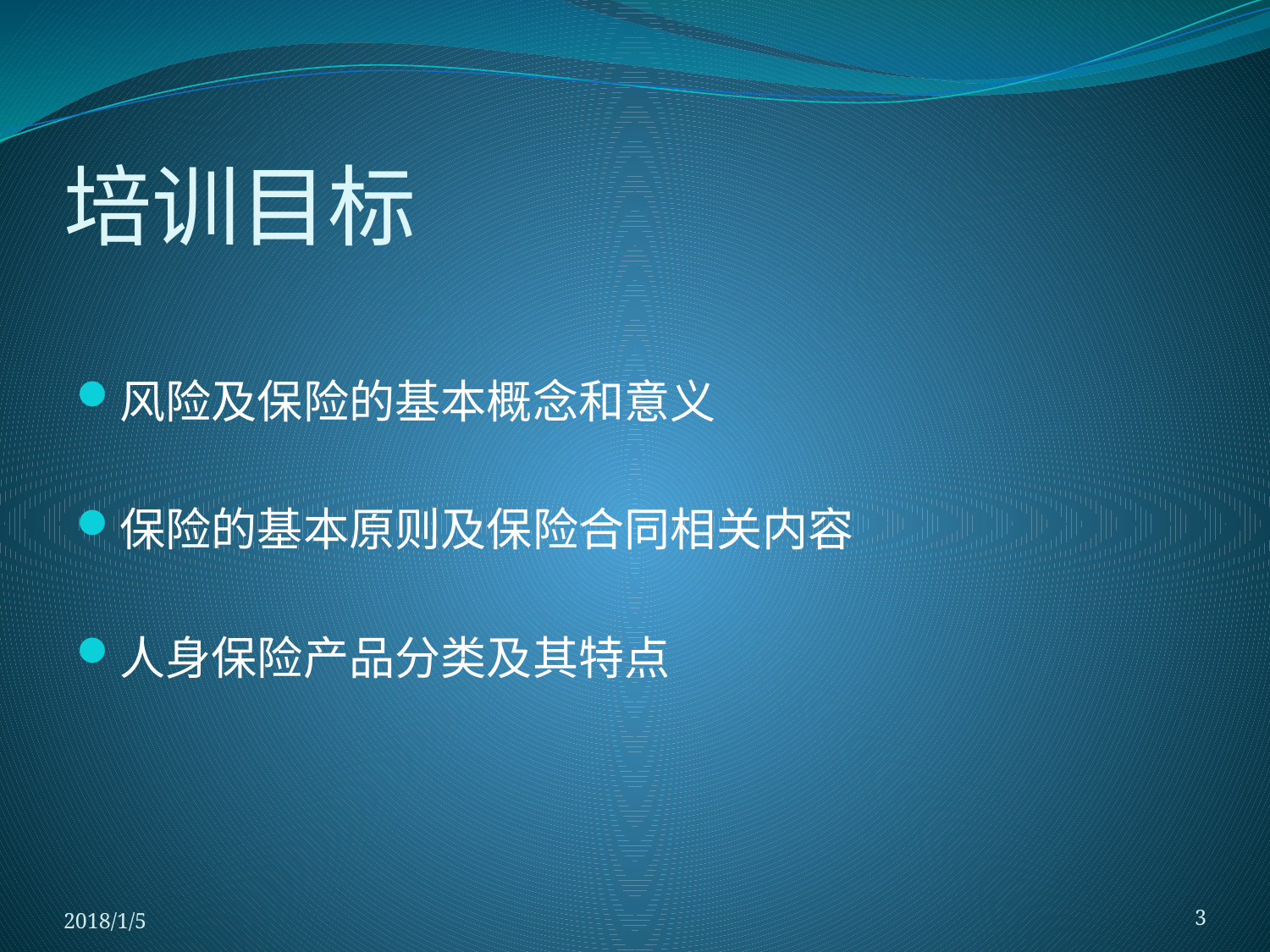

# 培训目标
风险及保险的基本概念和意义

保险的基本原则及保险合同相关内容

人身保险产品分类及其特点

2018/1/5
3